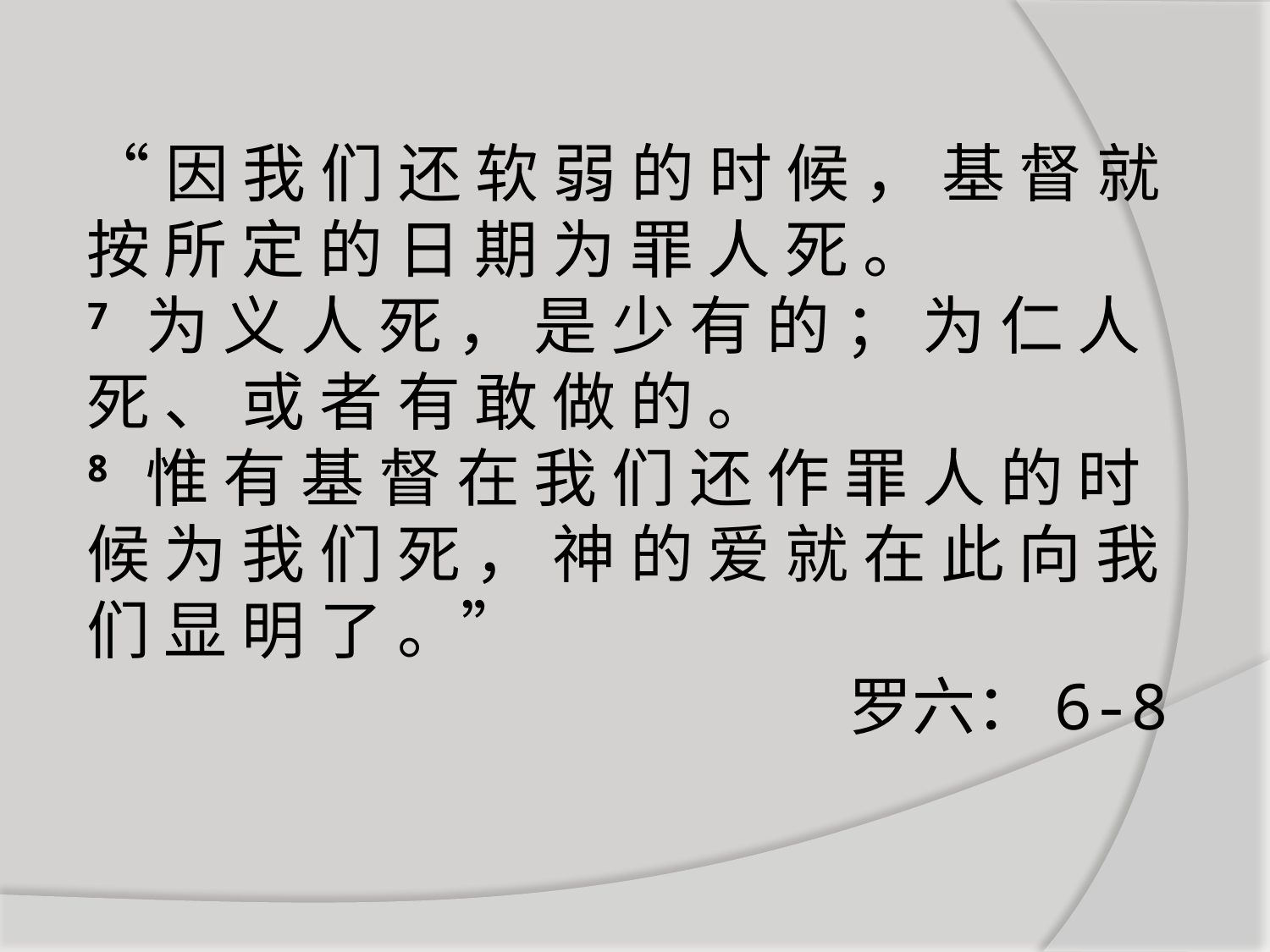

“因 我 们 还 软 弱 的 时 候 ， 基 督 就 按 所 定 的 日 期 为 罪 人 死 。
7 为 义 人 死 ， 是 少 有 的 ； 为 仁 人 死 、 或 者 有 敢 做 的 。
8 惟 有 基 督 在 我 们 还 作 罪 人 的 时 候 为 我 们 死 ， 神 的 爱 就 在 此 向 我 们 显 明 了 。”
						罗六：6-8